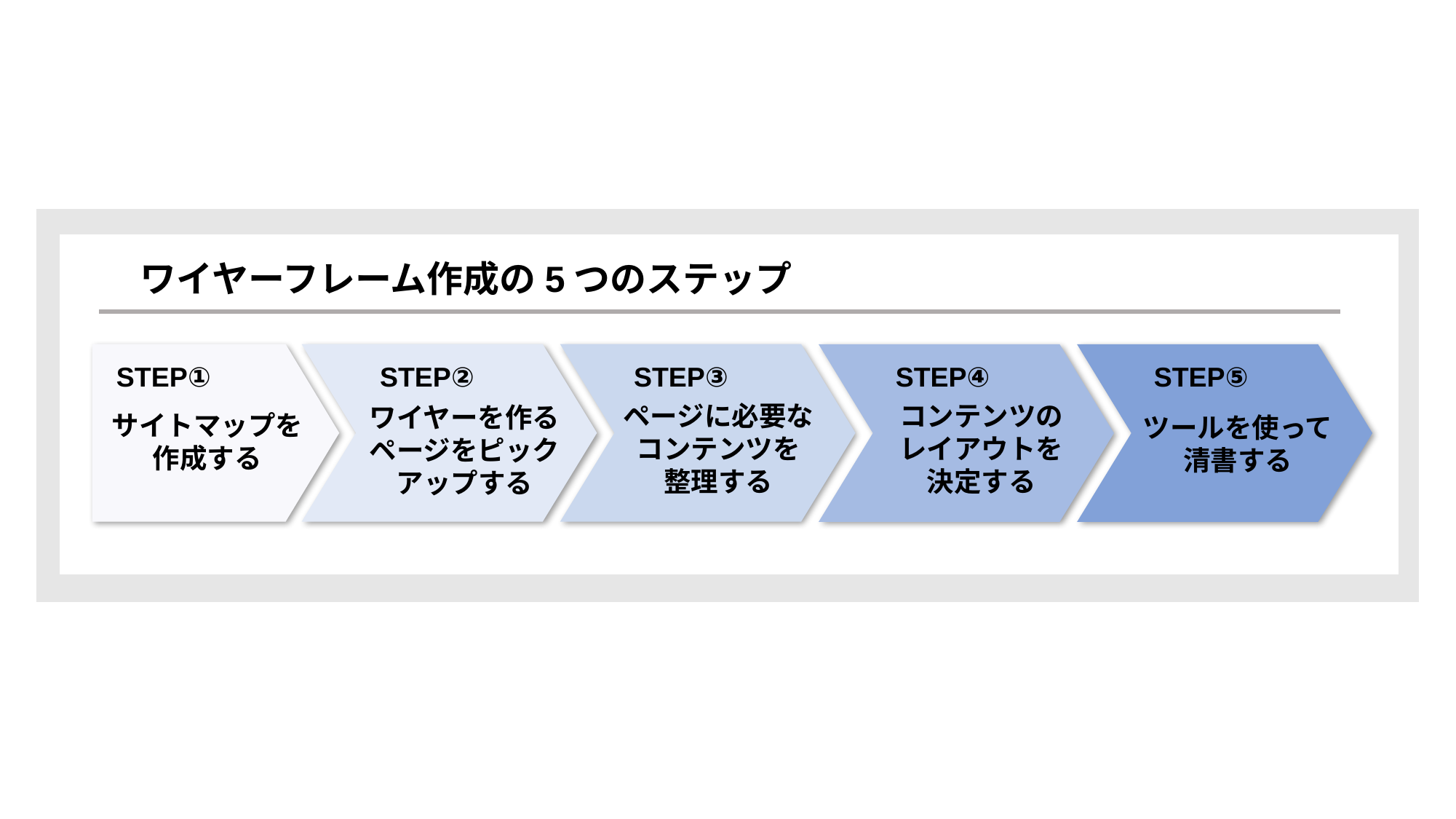

ワイヤーフレーム作成の5つのステップ

STEP①
STEP②
STEP③
STEP④
STEP⑤
コンテンツのレイアウトを決定する
ページに必要なコンテンツを
整理する
ワイヤーを作るページをピックアップする
サイトマップを作成する
ツールを使って
清書する